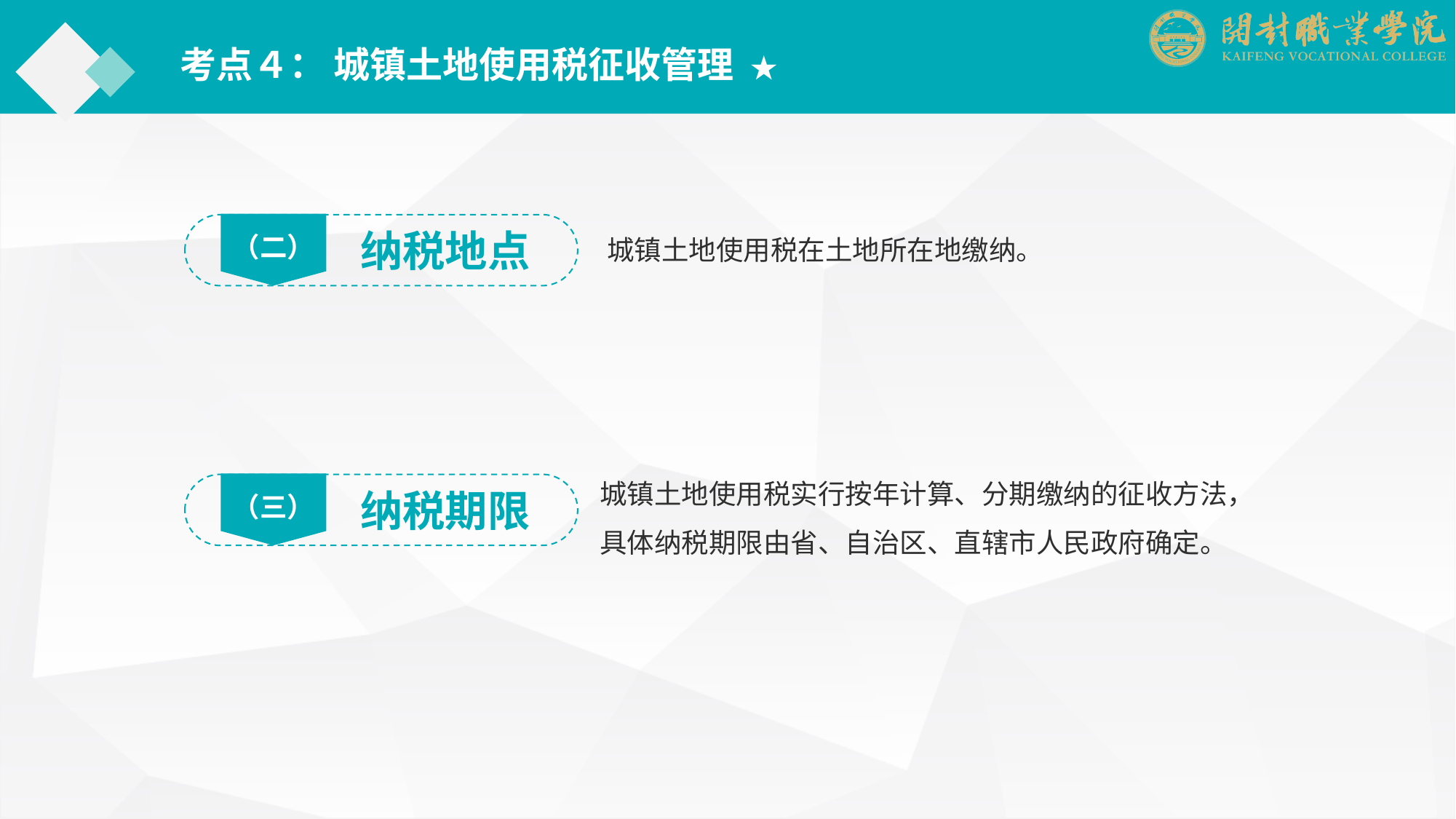

考点４： 城镇土地使用税征收管理  ★
（二）

纳税地点
城镇土地使用税在土地所在地缴纳。
城镇土地使用税实行按年计算、分期缴纳的征收方法，具体纳税期限由省、自治区、直辖市人民政府确定。
（三）

纳税期限